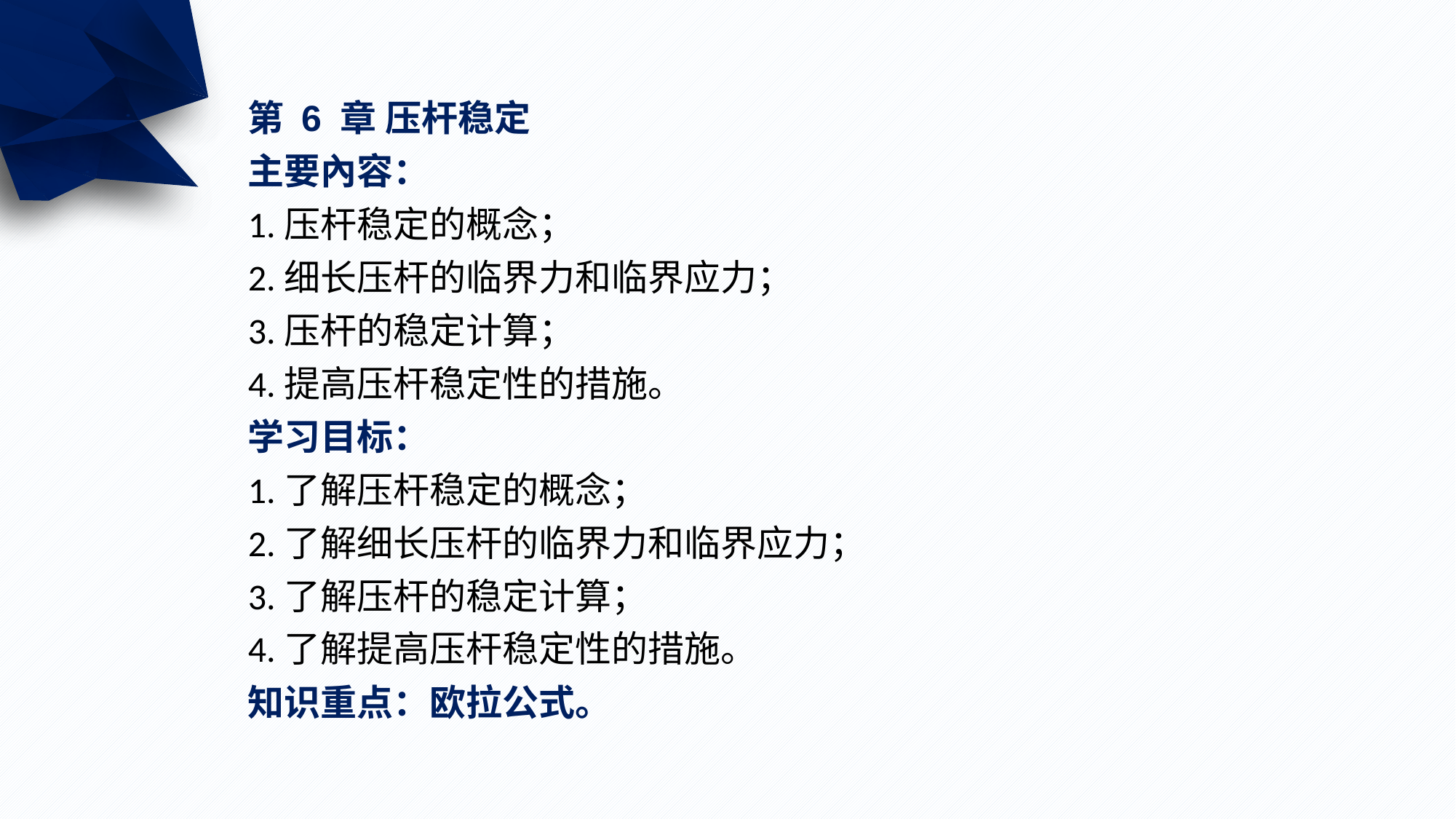

第 6 章 压杆稳定
主要內容：
1.压杆稳定的概念；
2.细长压杆的临界力和临界应力；
3.压杆的稳定计算；
4.提高压杆稳定性的措施。
学习目标：
1.了解压杆稳定的概念；
2.了解细长压杆的临界力和临界应力；
3.了解压杆的稳定计算；
4.了解提高压杆稳定性的措施。
知识重点：欧拉公式。